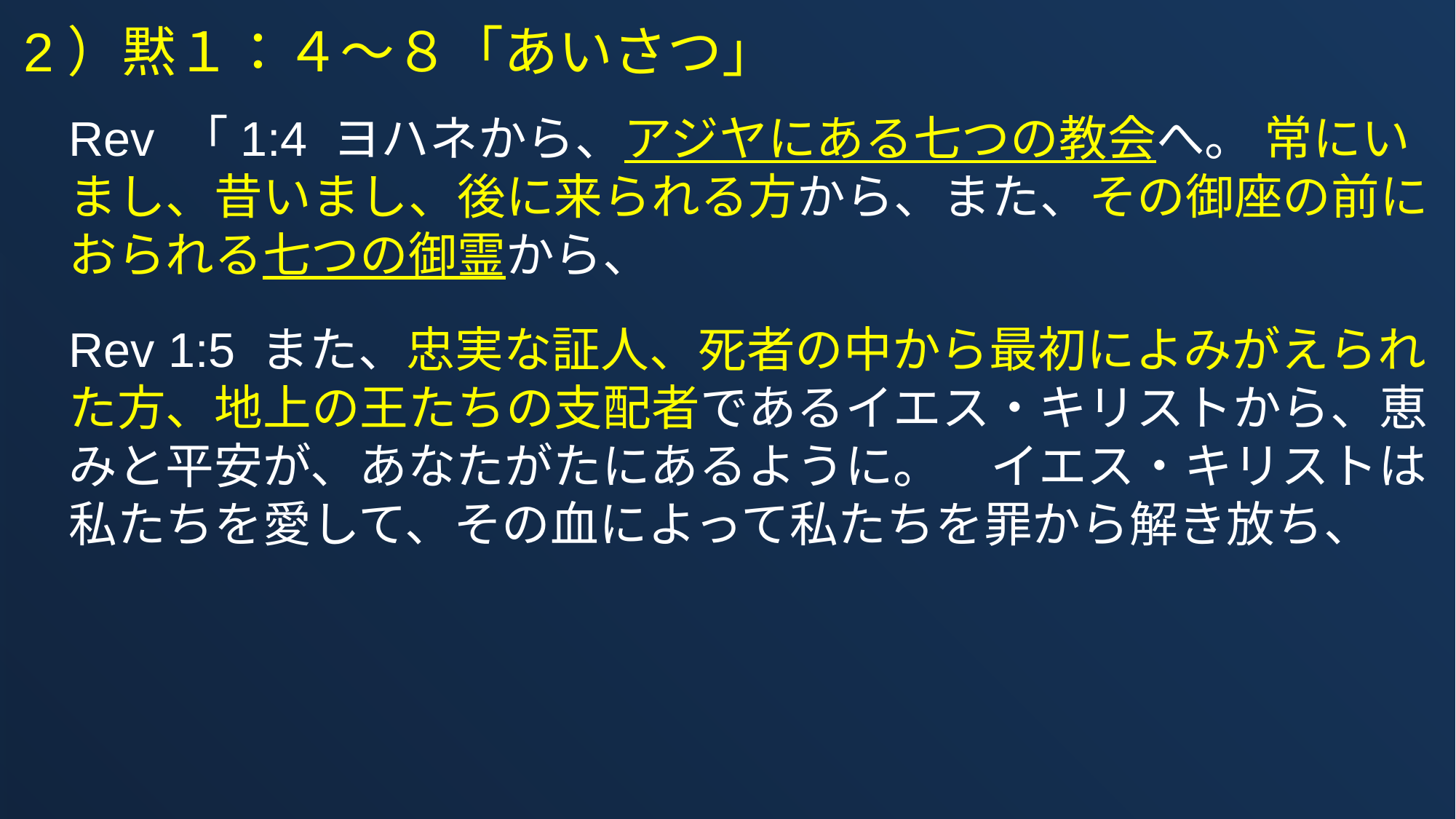

2）黙１：４～８「あいさつ」
Rev 「1:4 ヨハネから、アジヤにある七つの教会へ。 常にいまし、昔いまし、後に来られる方から、また、その御座の前におられる七つの御霊から、

Rev 1:5 また、忠実な証人、死者の中から最初によみがえられた方、地上の王たちの支配者であるイエス・キリストから、恵みと平安が、あなたがたにあるように。　イエス・キリストは私たちを愛して、その血によって私たちを罪から解き放ち、